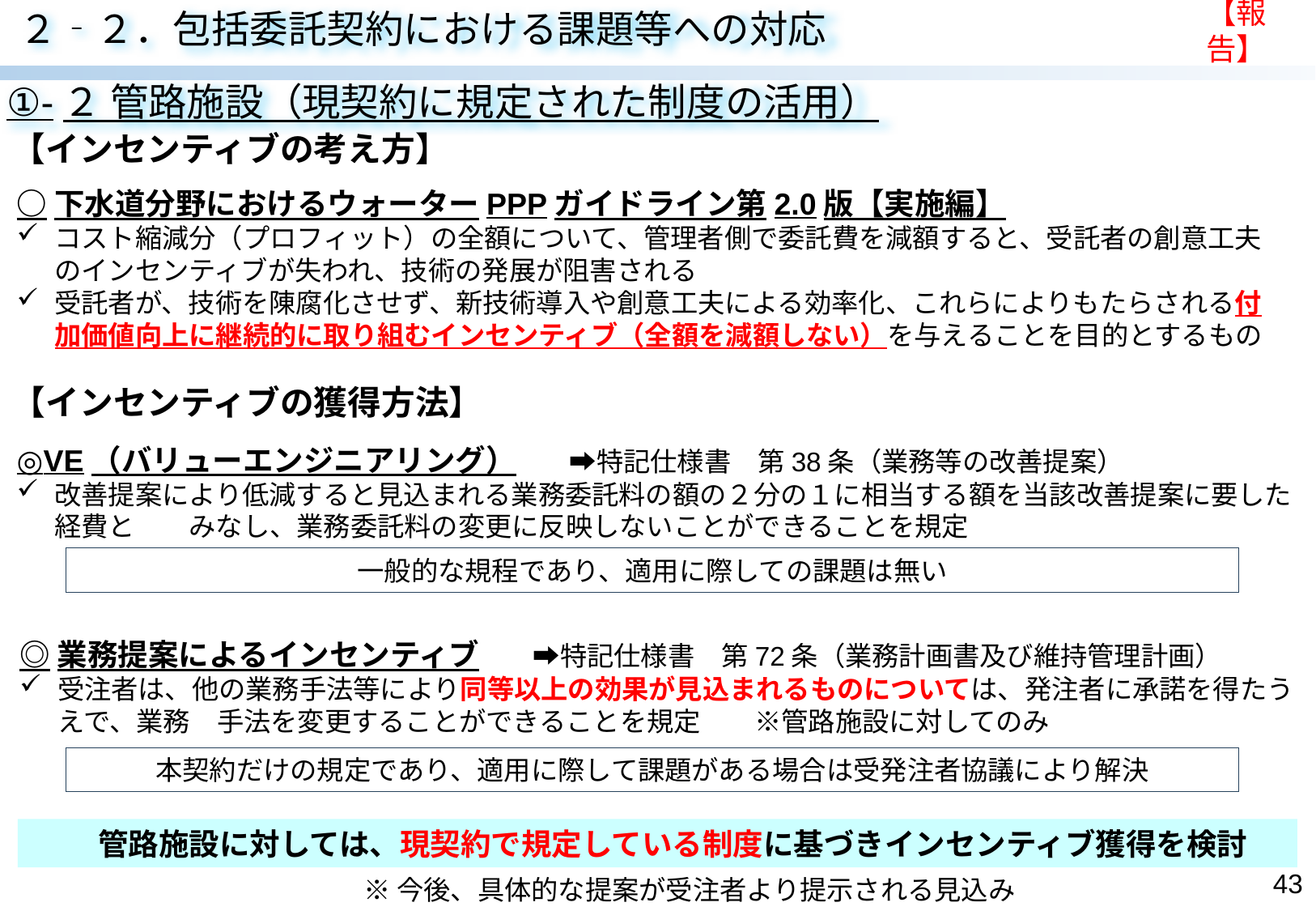

【報告】
２‐２．包括委託契約における課題等への対応
①-２ 管路施設（現契約に規定された制度の活用）
【インセンティブの考え方】
○下水道分野におけるウォーターPPPガイドライン第2.0版【実施編】
コスト縮減分（プロフィット）の全額について、管理者側で委託費を減額すると、受託者の創意工夫のインセンティブが失われ、技術の発展が阻害される
受託者が、技術を陳腐化させず、新技術導入や創意工夫による効率化、これらによりもたらされる付加価値向上に継続的に取り組むインセンティブ（全額を減額しない）を与えることを目的とするもの
【インセンティブの獲得方法】
◎VE（バリューエンジニアリング）　　➡特記仕様書　第38条（業務等の改善提案）
改善提案により低減すると見込まれる業務委託料の額の２分の１に相当する額を当該改善提案に要した経費と　　みなし、業務委託料の変更に反映しないことができることを規定
一般的な規程であり、適用に際しての課題は無い
◎業務提案によるインセンティブ　　➡特記仕様書　第72条（業務計画書及び維持管理計画）
受注者は、他の業務手法等により同等以上の効果が見込まれるものについては、発注者に承諾を得たうえで、業務　手法を変更することができることを規定　　※管路施設に対してのみ
本契約だけの規定であり、適用に際して課題がある場合は受発注者協議により解決
　管路施設に対しては、現契約で規定している制度に基づきインセンティブ獲得を検討
43
※今後、具体的な提案が受注者より提示される見込み